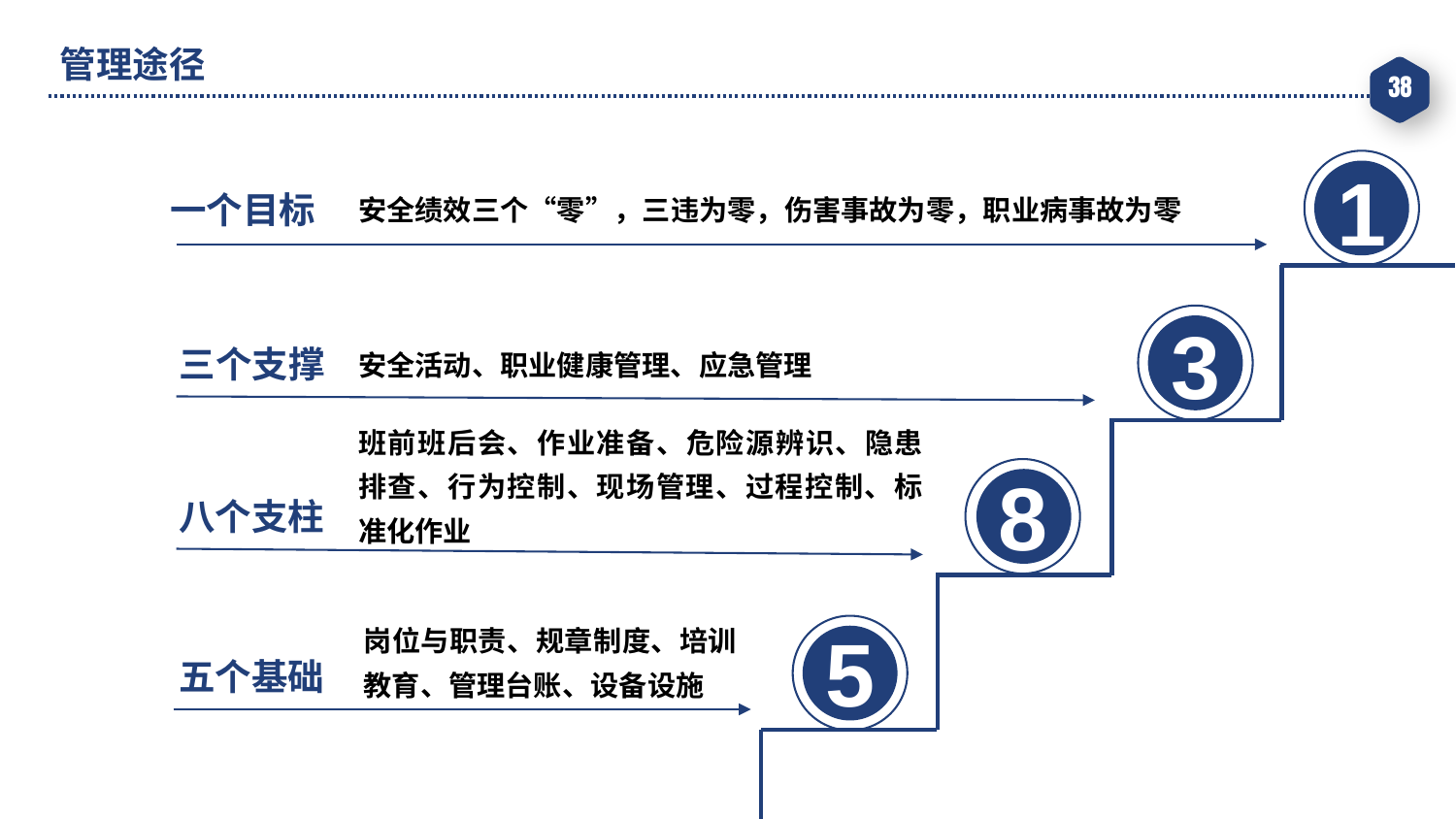

管理途径
1

一个目标
安全绩效三个“零”，三违为零，伤害事故为零，职业病事故为零
3

三个支撑
安全活动、职业健康管理、应急管理
班前班后会、作业准备、危险源辨识、隐患排查、行为控制、现场管理、过程控制、标准化作业
八个支柱
8

岗位与职责、规章制度、培训教育、管理台账、设备设施
五个基础
5